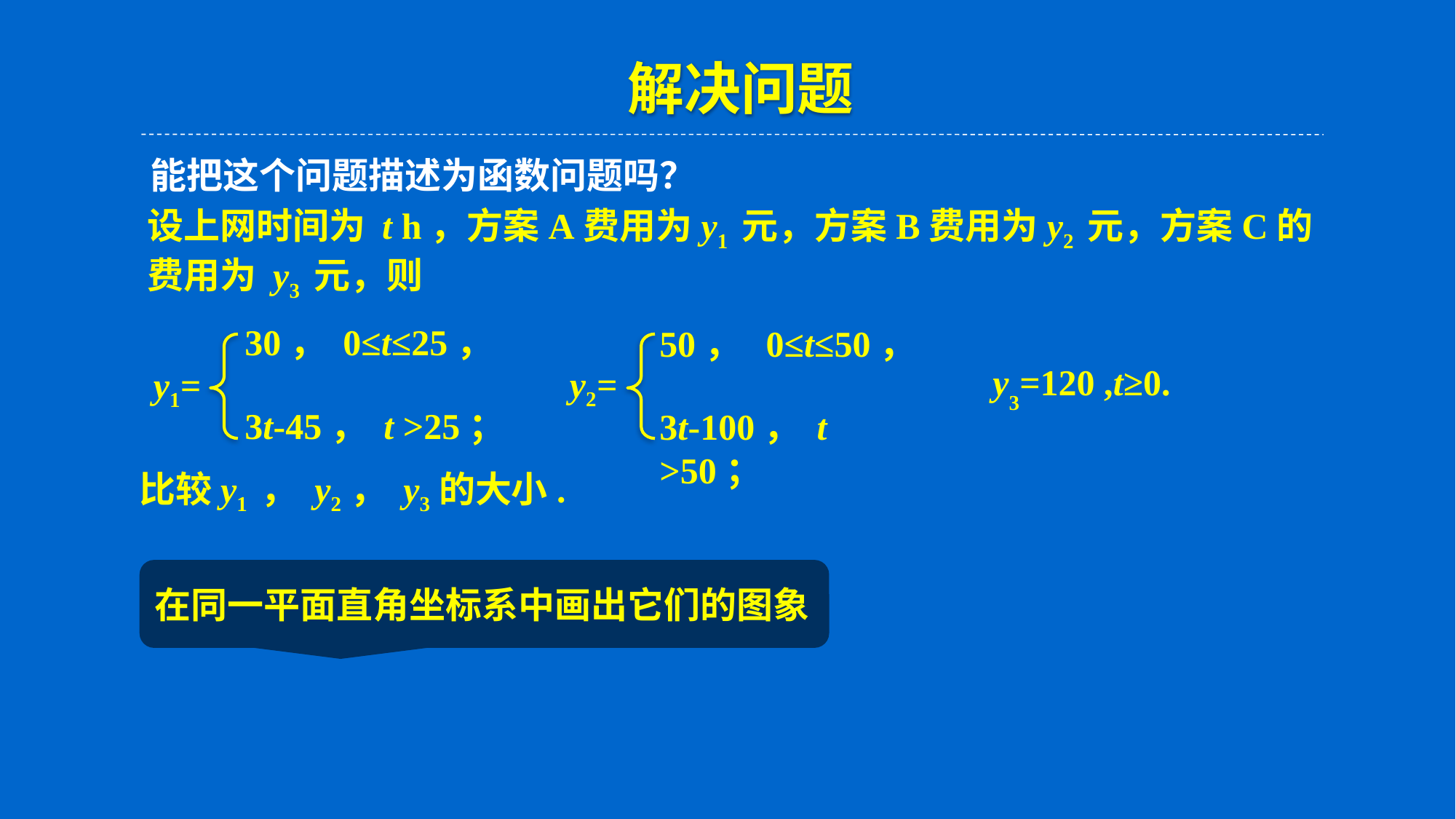

解决问题
　　能把这个问题描述为函数问题吗？

设上网时间为 t h，方案A费用为y1 元，方案B费用为y2 元，方案C的费用为 y3 元，则
30， 0≤t≤25，
3t-45， t >25；
y1=
50，  0≤t≤50，
3t-100， t >50；
y2=

 y3=120 ,t≥0.
比较y1 ， y2， y3的大小.
在同一平面直角坐标系中画出它们的图象